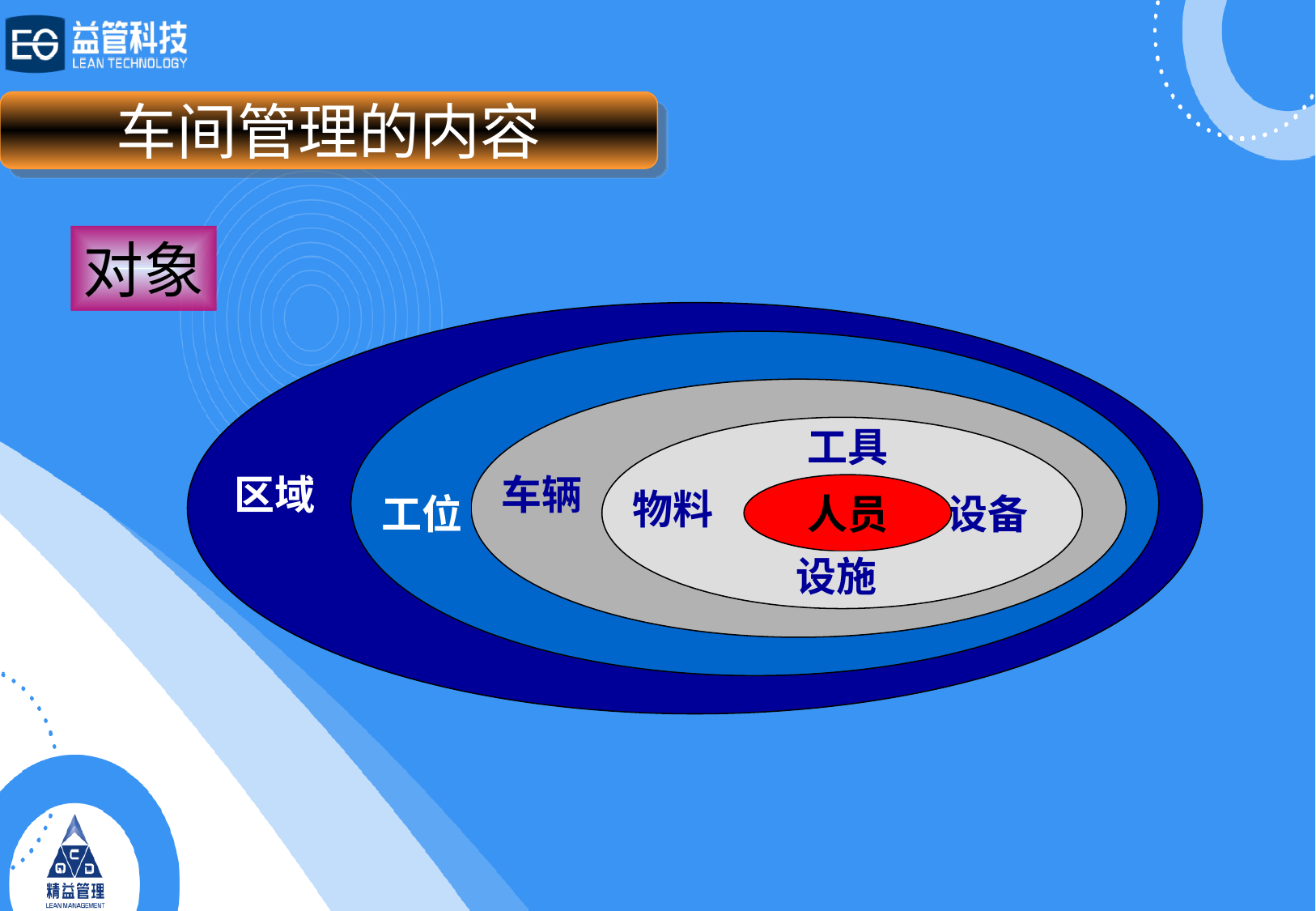

车间管理的内容
对象

                                     设备
工具
区域
车辆
人员
物料
工位
设施